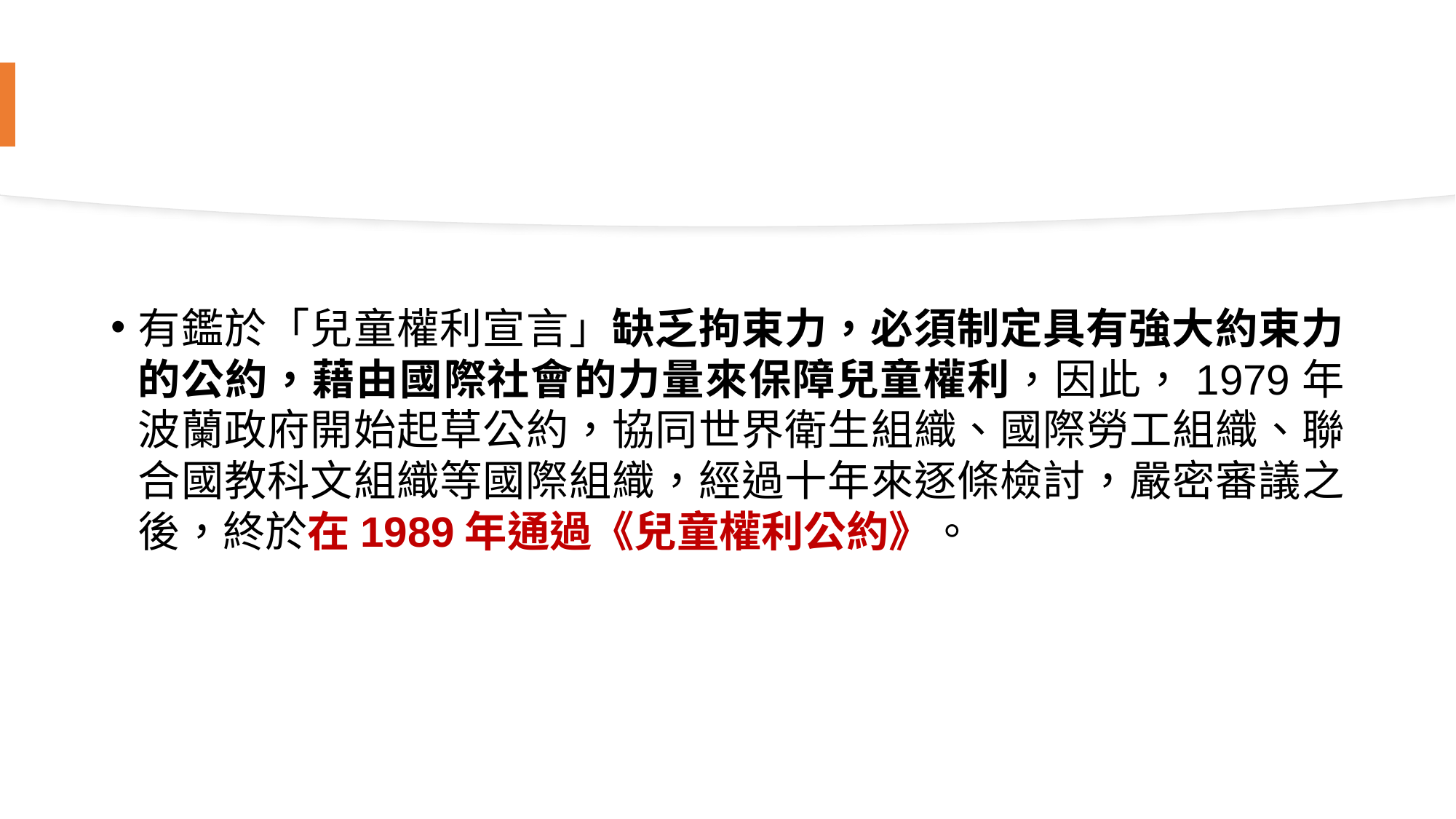

有鑑於「兒童權利宣言」缺乏拘束力，必須制定具有強大約束力的公約，藉由國際社會的力量來保障兒童權利，因此，1979年波蘭政府開始起草公約，協同世界衛生組織、國際勞工組織、聯合國教科文組織等國際組織，經過十年來逐條檢討，嚴密審議之後，終於在1989年通過《兒童權利公約》。